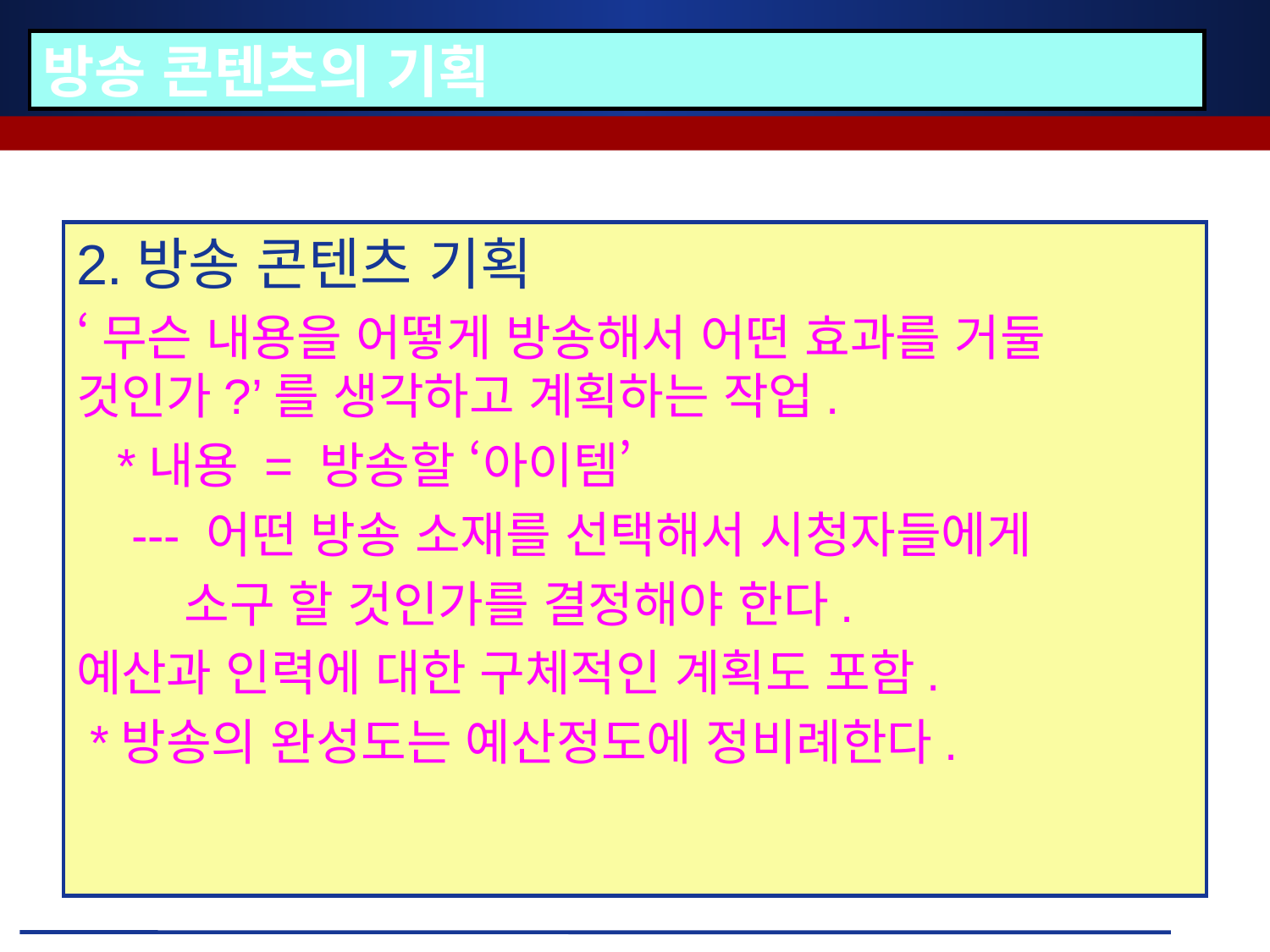

# 방송 콘텐츠의 기획
2.방송 콘텐츠 기획
‘무슨 내용을 어떻게 방송해서 어떤 효과를 거둘 것인가?’를 생각하고 계획하는 작업.
   *내용 = 방송할 ‘아이템’
    --- 어떤 방송 소재를 선택해서 시청자들에게
       소구 할 것인가를 결정해야 한다.
예산과 인력에 대한 구체적인 계획도 포함.
 *방송의 완성도는 예산정도에 정비례한다.